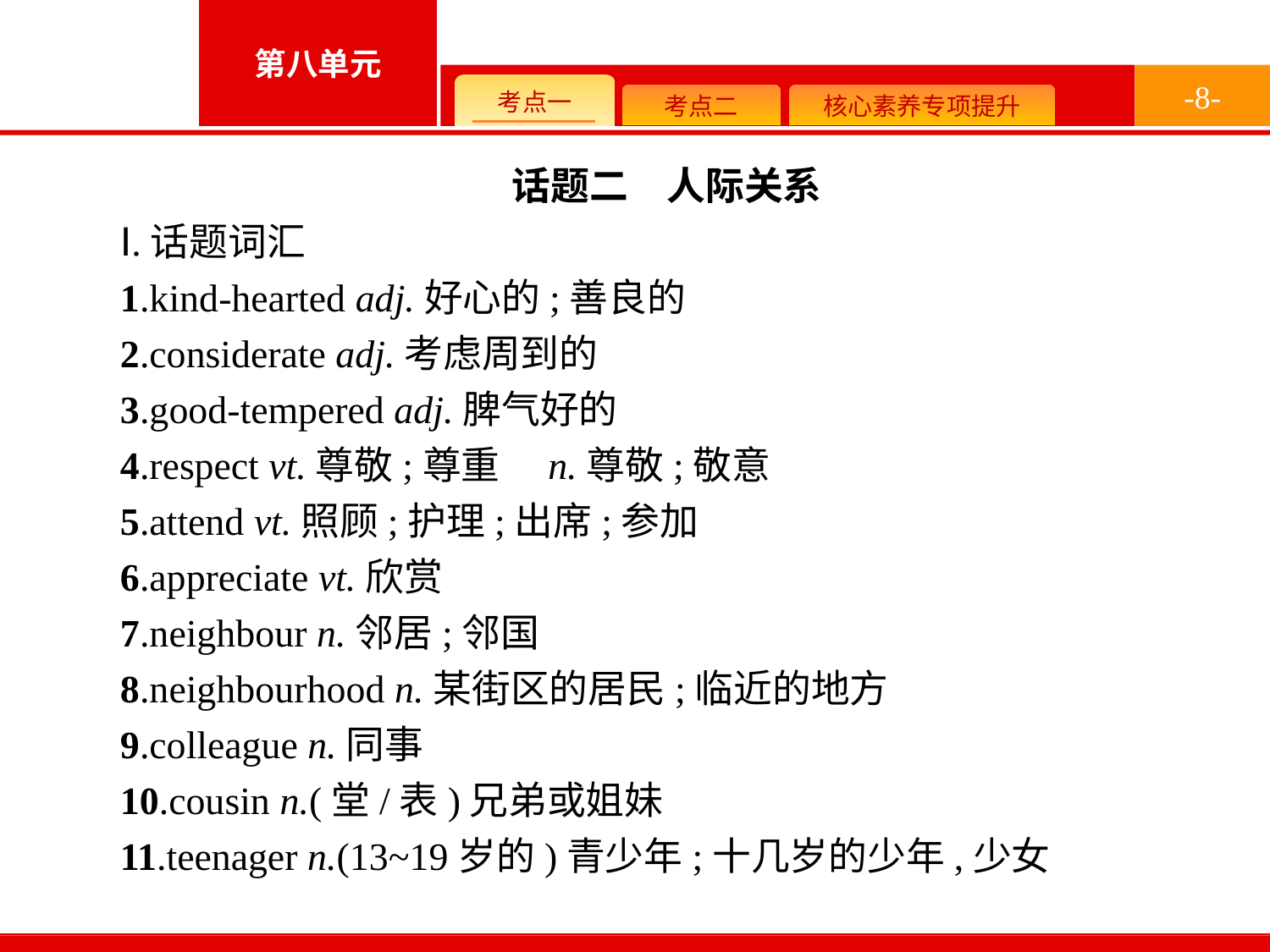

-8-
话题二　人际关系
Ⅰ.话题词汇
1.kind-hearted adj.好心的;善良的
2.considerate adj.考虑周到的
3.good-tempered adj.脾气好的
4.respect vt.尊敬;尊重　n.尊敬;敬意
5.attend vt.照顾;护理;出席;参加
6.appreciate vt.欣赏
7.neighbour n.邻居;邻国
8.neighbourhood n.某街区的居民;临近的地方
9.colleague n.同事
10.cousin n.(堂/表)兄弟或姐妹
11.teenager n.(13~19岁的)青少年;十几岁的少年,少女